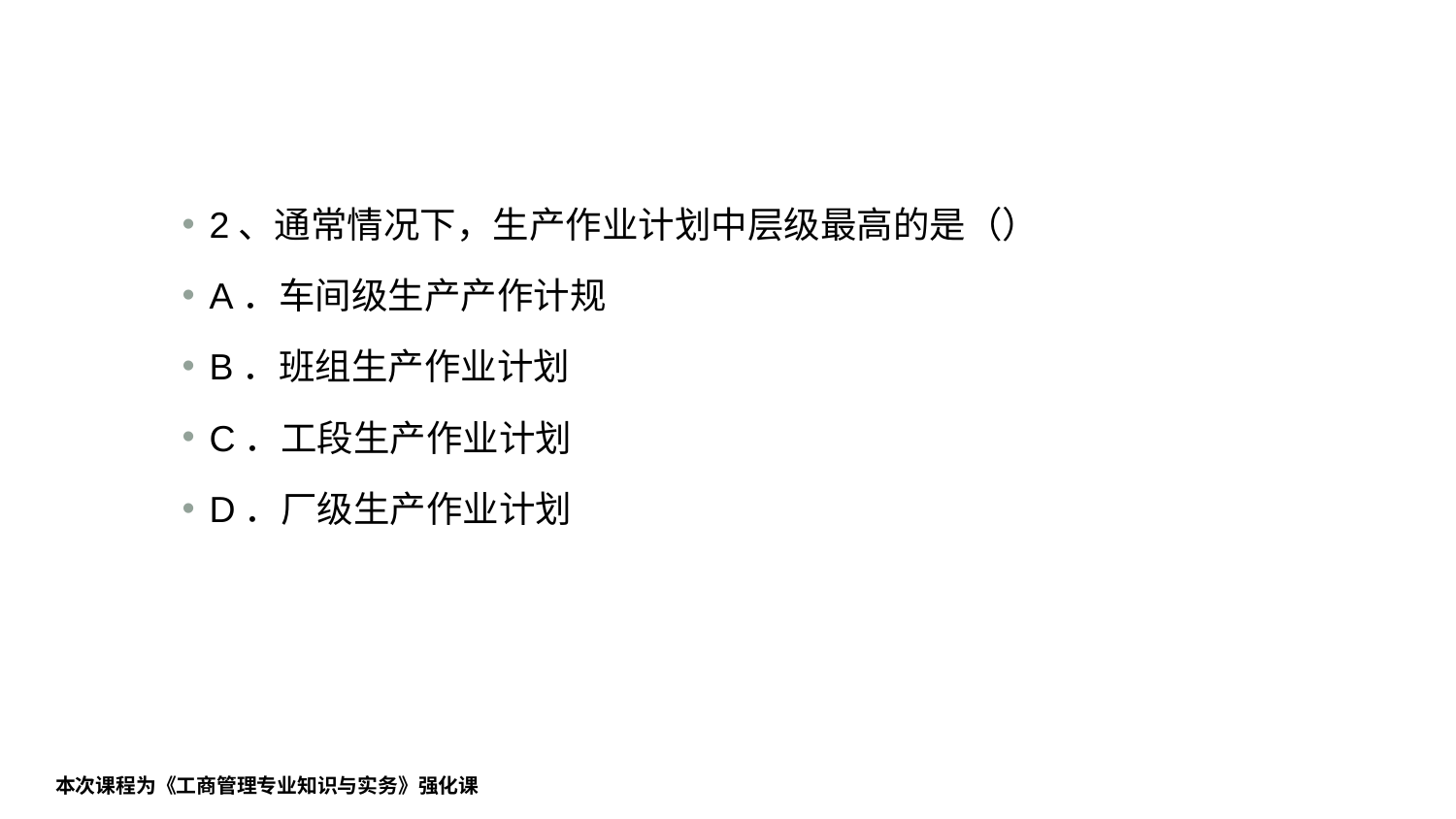

#
2、通常情况下，生产作业计划中层级最高的是（）
A．车间级生产产作计规
B．班组生产作业计划
C．工段生产作业计划
D．厂级生产作业计划